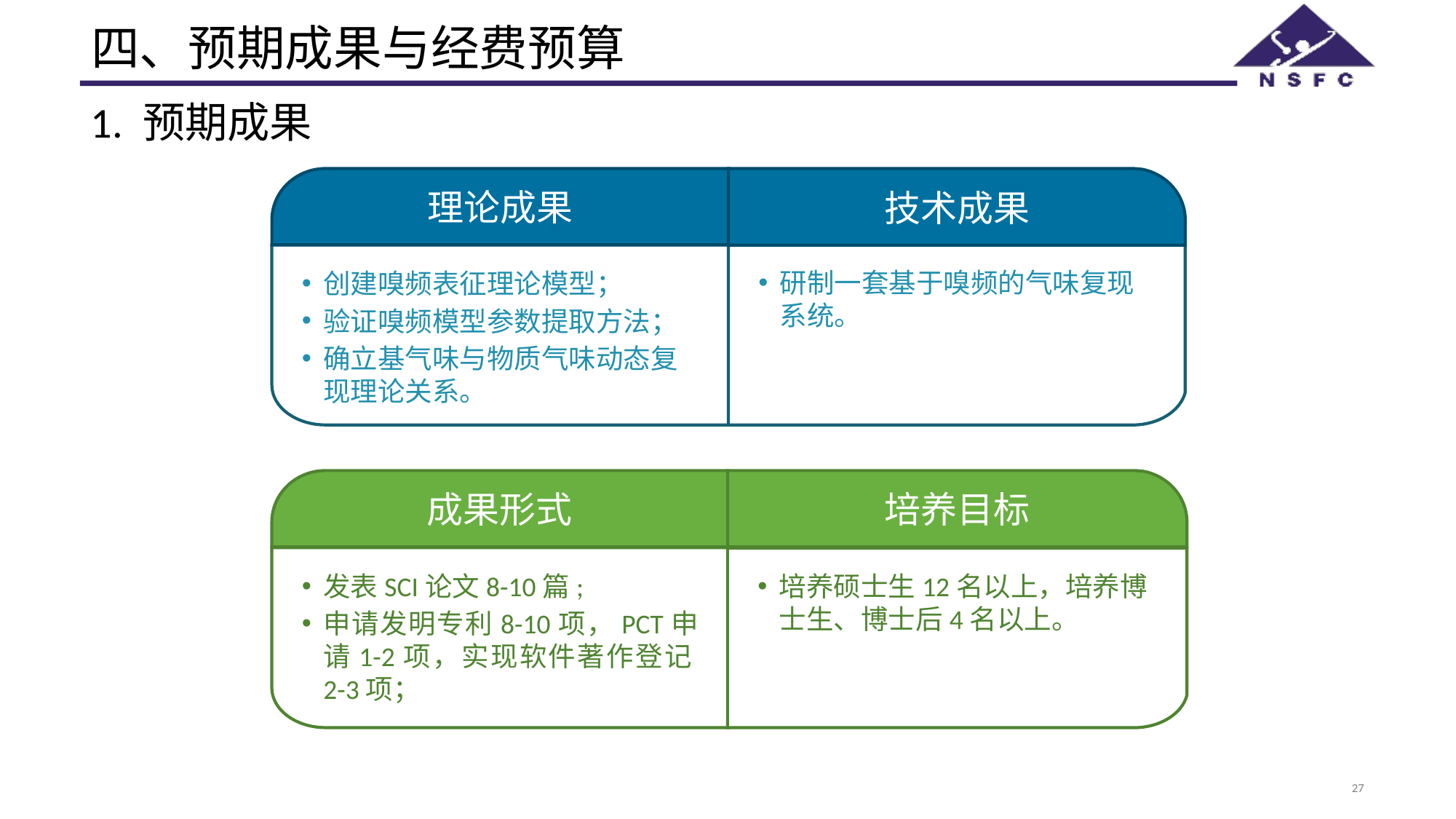

# 四、预期成果与经费预算
1. 预期成果
理论成果
技术成果
研制一套基于嗅频的气味复现系统。
创建嗅频表征理论模型；
验证嗅频模型参数提取方法；
确立基气味与物质气味动态复现理论关系。
成果形式
培养目标
发表SCI论文8-10篇;
申请发明专利8-10项，PCT申请1-2项，实现软件著作登记2-3项；
培养硕士生12名以上，培养博士生、博士后4名以上。

27